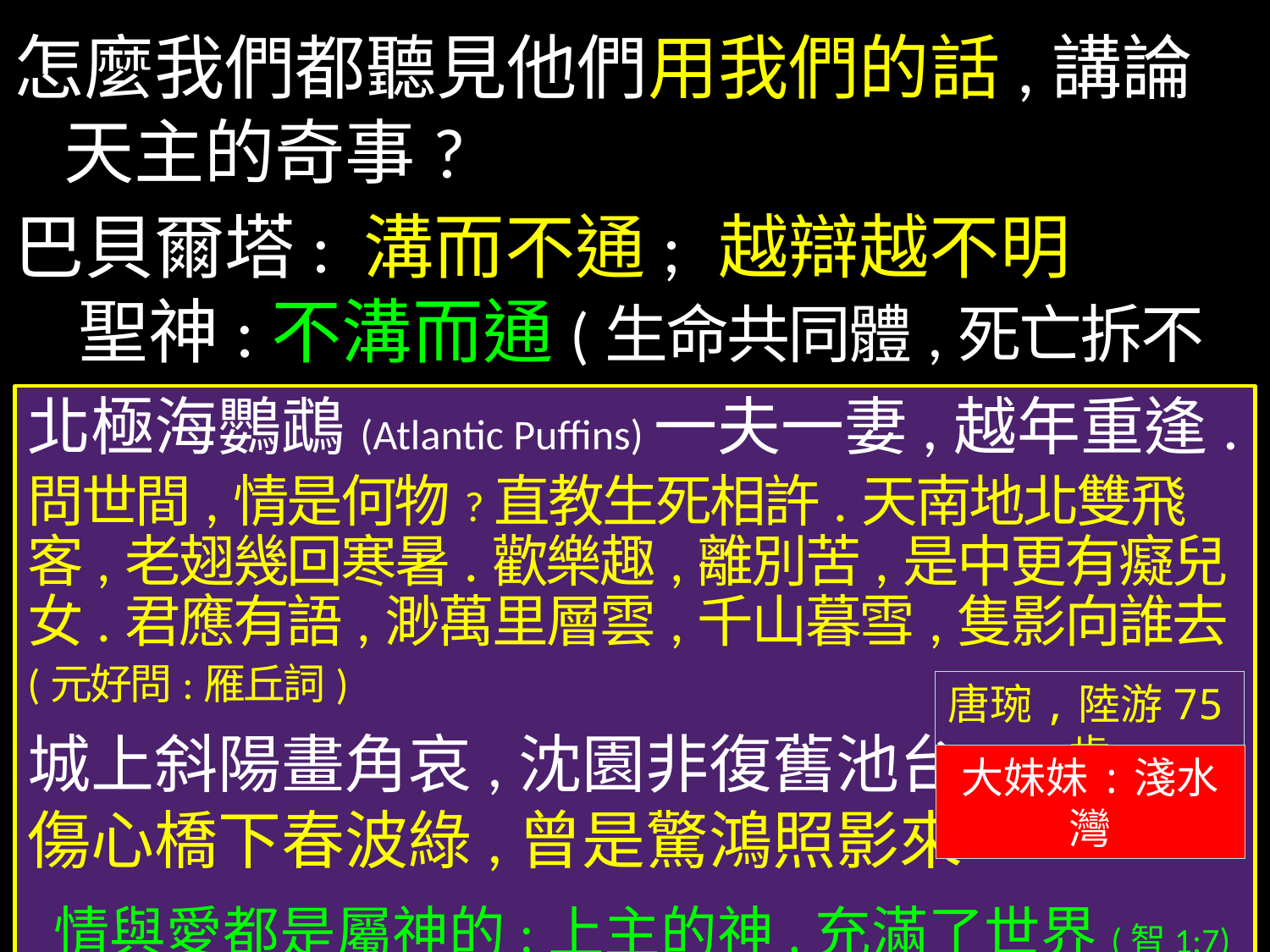

怎麼我們都聽見他們用我們的話,講論天主的奇事?
巴貝爾塔: 溝而不通; 越辯越不明
   聖神:不溝而通(生命共同體,死亡拆不散)

北極海鸚鵡(Atlantic Puffins)一夫一妻,越年重逢.
問世間,情是何物?直教生死相許.天南地北雙飛客,老翅幾回寒暑.歡樂趣,離別苦,是中更有癡兒女.君應有語,渺萬里層雲,千山暮雪,隻影向誰去(元好問:雁丘詞)
城上斜陽畫角哀,沈園非復舊池台
傷心橋下春波綠,曾是驚鴻照影來
 情與愛都是屬神的;上主的神,充滿了世界(智1:7)
唐琬,陸游75歲
大妹妹:淺水灣